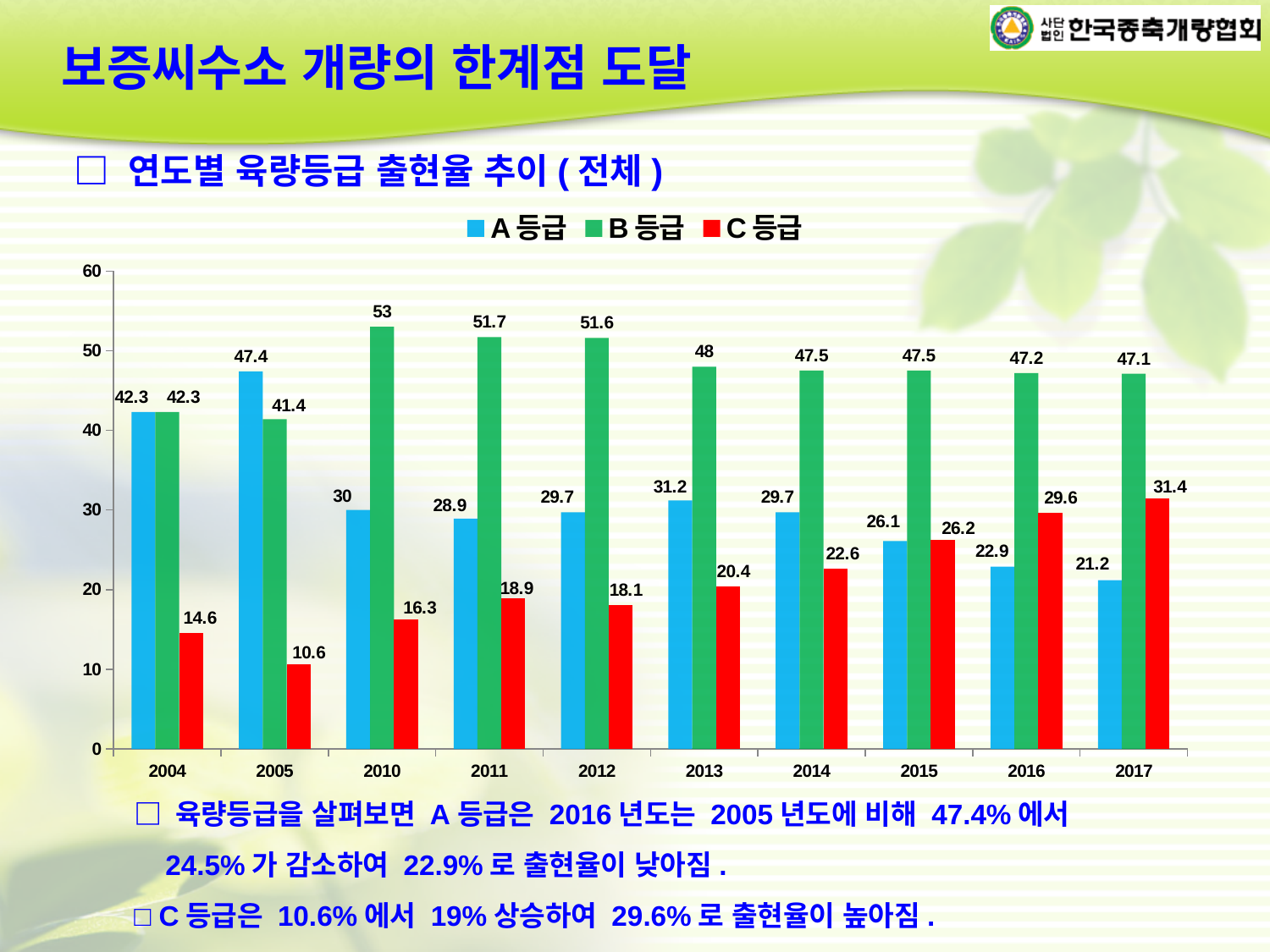

보증씨수소 개량의 한계점 도달
□ 연도별 육량등급 출현율 추이(전체)

### Chart

| Category | A등급 | B등급 | C등급 |
|---|---|---|---|
| 2004 | 42.3 | 42.3 | 14.6 |
| 2005 | 47.4 | 41.4 | 10.6 |
| 2010 | 30.0 | 53.0 | 16.3 |
| 2011 | 28.9 | 51.7 | 18.9 |
| 2012 | 29.7 | 51.6 | 18.1 |
| 2013 | 31.2 | 48.0 | 20.4 |
| 2014 | 29.7 | 47.5 | 22.6 |
| 2015 | 26.1 | 47.5 | 26.2 |
| 2016 | 22.9 | 47.2 | 29.6 |
| 2017 | 21.2 | 47.1 | 31.4 |
□ 육량등급을 살펴보면 A등급은 2016년도는 2005년도에 비해 47.4%에서
    24.5%가 감소하여 22.9%로 출현율이 낮아짐.
□ C등급은 10.6%에서 19%상승하여 29.6%로 출현율이 높아짐.